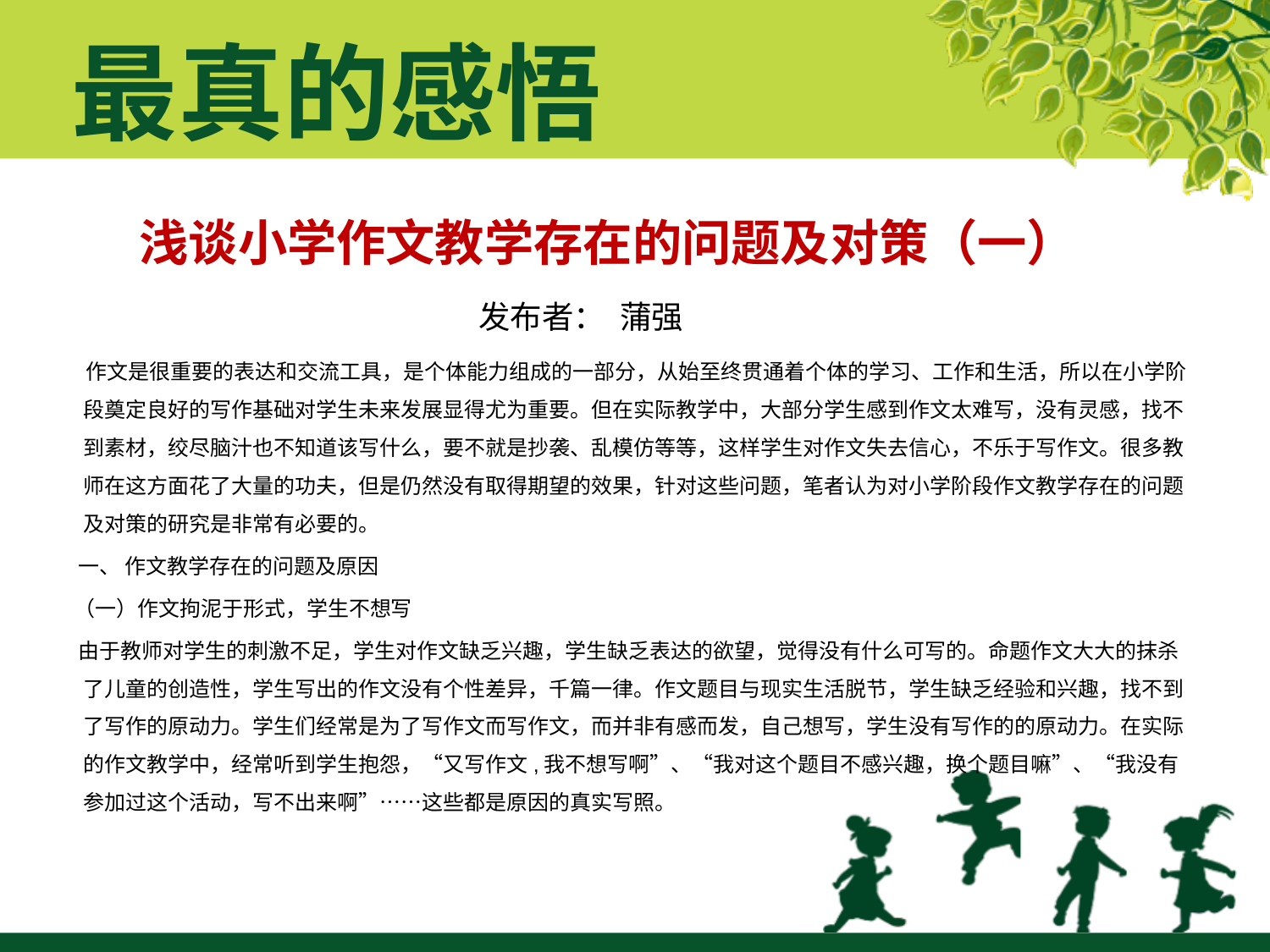

#
最真的感悟
浅谈小学作文教学存在的问题及对策（一）
发布者：  蒲强
        作文是很重要的表达和交流工具，是个体能力组成的一部分，从始至终贯通着个体的学习、工作和生活，所以在小学阶段奠定良好的写作基础对学生未来发展显得尤为重要。但在实际教学中，大部分学生感到作文太难写，没有灵感，找不到素材，绞尽脑汁也不知道该写什么，要不就是抄袭、乱模仿等等，这样学生对作文失去信心，不乐于写作文。很多教师在这方面花了大量的功夫，但是仍然没有取得期望的效果，针对这些问题，笔者认为对小学阶段作文教学存在的问题及对策的研究是非常有必要的。
        一、 作文教学存在的问题及原因
       （一）作文拘泥于形式，学生不想写
        由于教师对学生的刺激不足，学生对作文缺乏兴趣，学生缺乏表达的欲望，觉得没有什么可写的。命题作文大大的抹杀了儿童的创造性，学生写出的作文没有个性差异，千篇一律。作文题目与现实生活脱节，学生缺乏经验和兴趣，找不到了写作的原动力。学生们经常是为了写作文而写作文，而并非有感而发，自己想写，学生没有写作的的原动力。在实际的作文教学中，经常听到学生抱怨，“又写作文,我不想写啊”、“我对这个题目不感兴趣，换个题目嘛”、“我没有参加过这个活动，写不出来啊”……这些都是原因的真实写照。